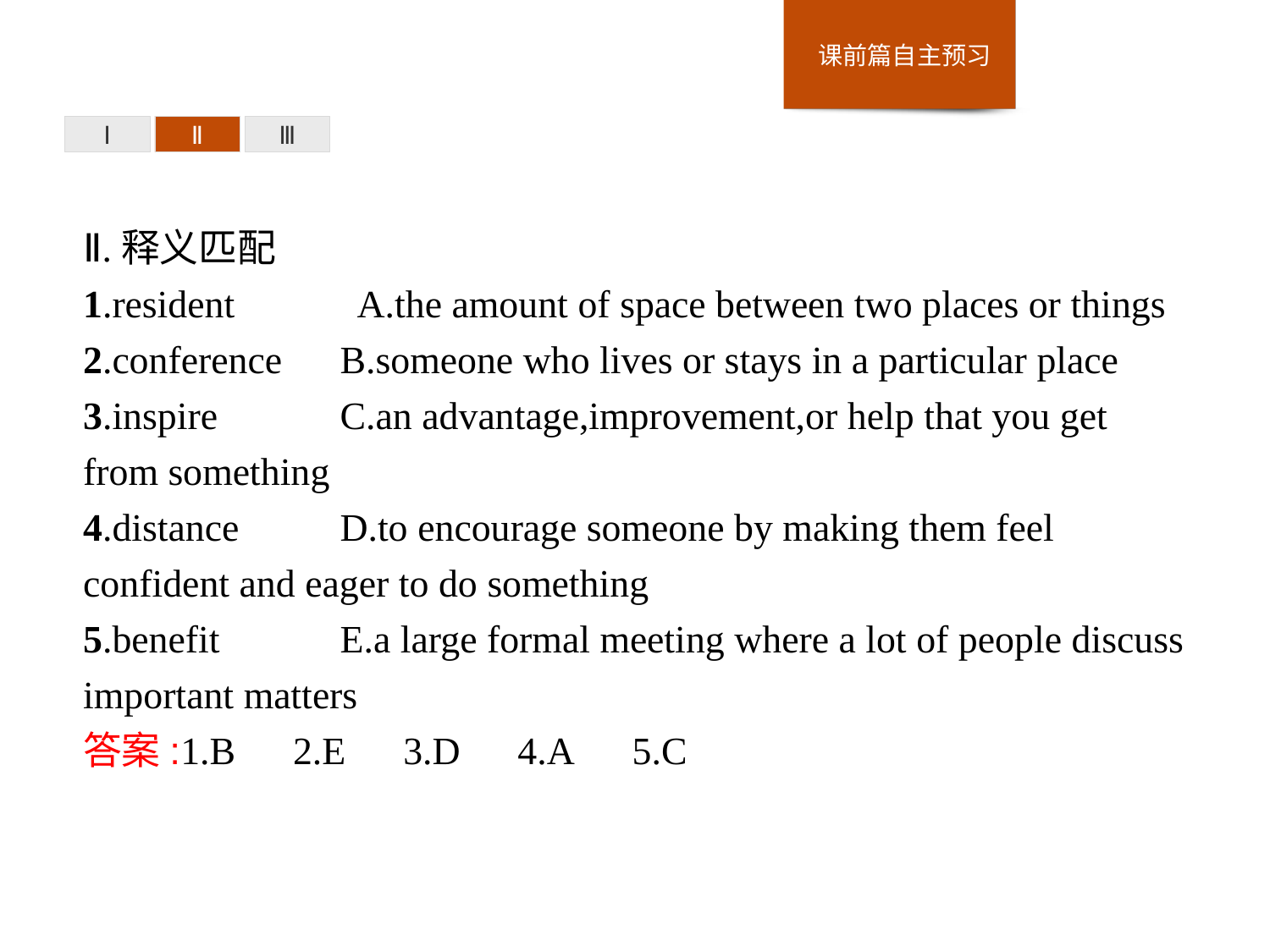

Ⅰ
Ⅱ
Ⅲ
Ⅱ.释义匹配
1.resident　　   A.the amount of space between two places or things
2.conference	B.someone who lives or stays in a particular place
3.inspire		C.an advantage,improvement,or help that you get from something
4.distance	D.to encourage someone by making them feel confident and eager to do something
5.benefit		E.a large formal meeting where a lot of people discuss important matters
答案:1.B　2.E　3.D　4.A　5.C